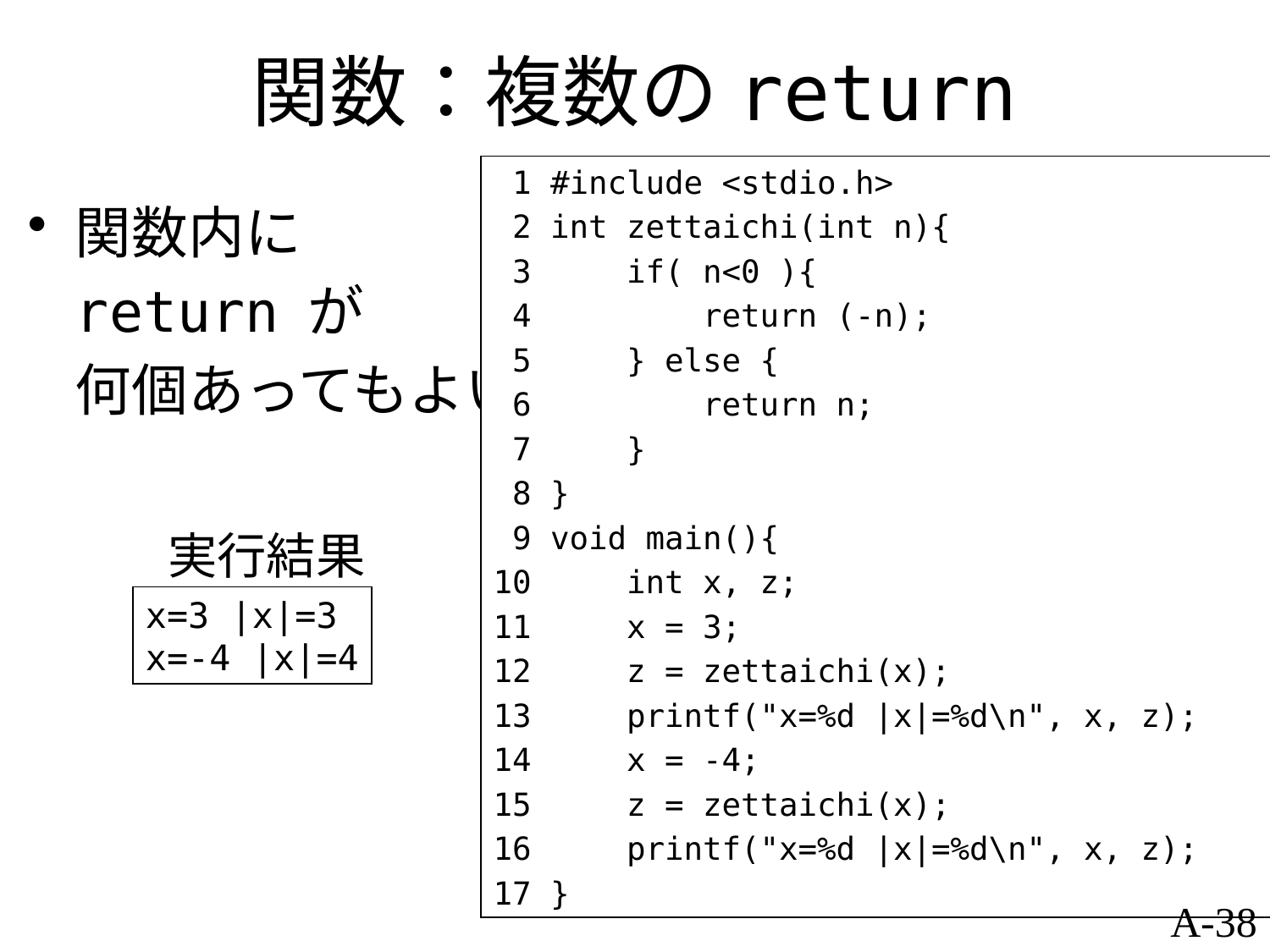

# 関数：複数のreturn
 1 #include <stdio.h>
 2 int zettaichi(int n){
 3     if( n<0 ){
 4         return (-n);
 5     } else {
 6         return n;
 7     }
 8 }
 9 void main(){
10     int x, z;
11     x = 3;
12     z = zettaichi(x);
13     printf("x=%d |x|=%d\n", x, z);
14     x = -4;
15     z = zettaichi(x);
16     printf("x=%d |x|=%d\n", x, z);
17 }
関数内に
	return が
	何個あってもよい．
実行結果
x=3 |x|=3
x=-4 |x|=4
A-38